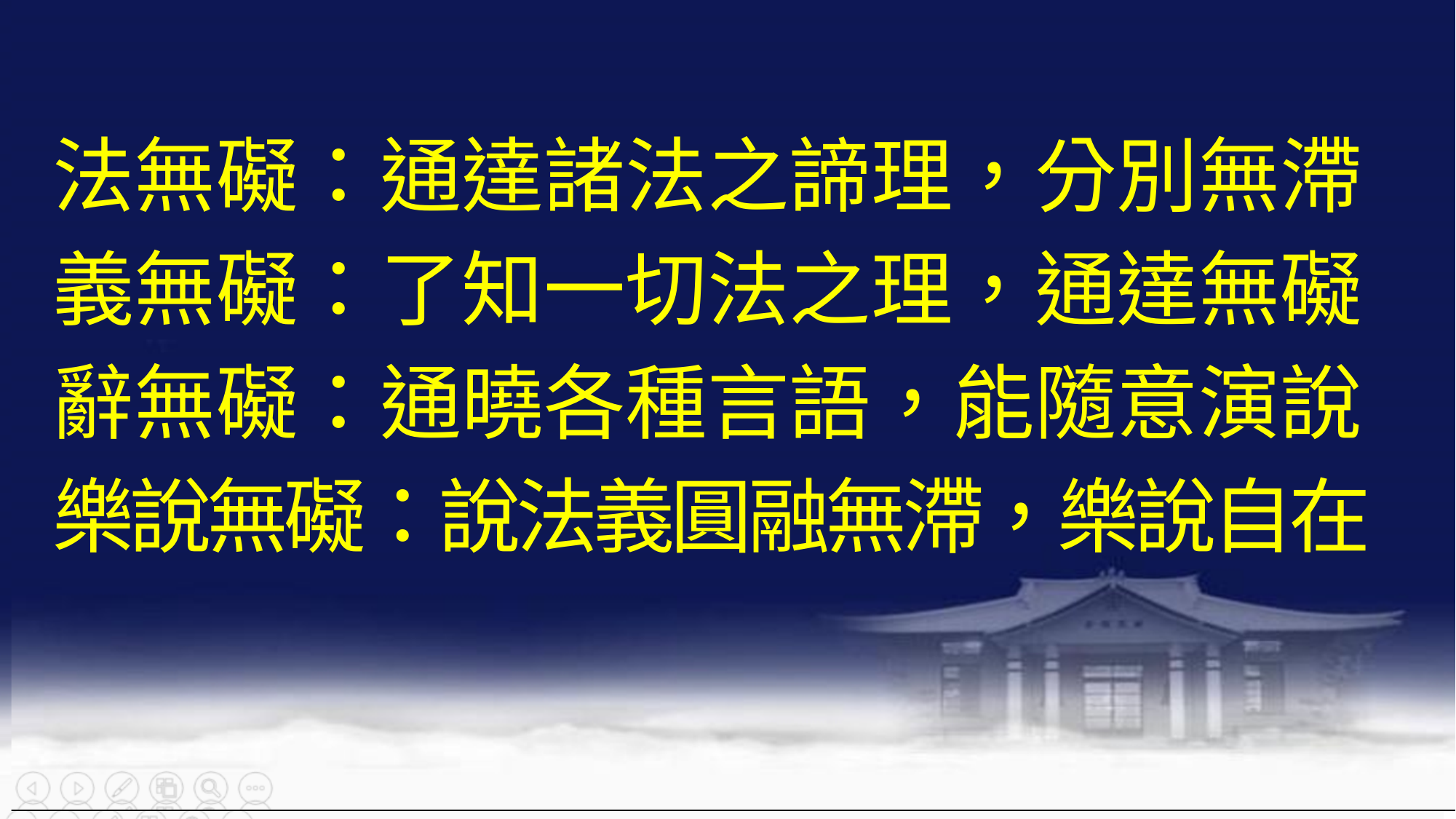

法無礙：通達諸法之諦理，分別無滯
義無礙：了知一切法之理，通達無礙
辭無礙：通曉各種言語，能隨意演說
樂說無礙：說法義圓融無滯，樂說自在